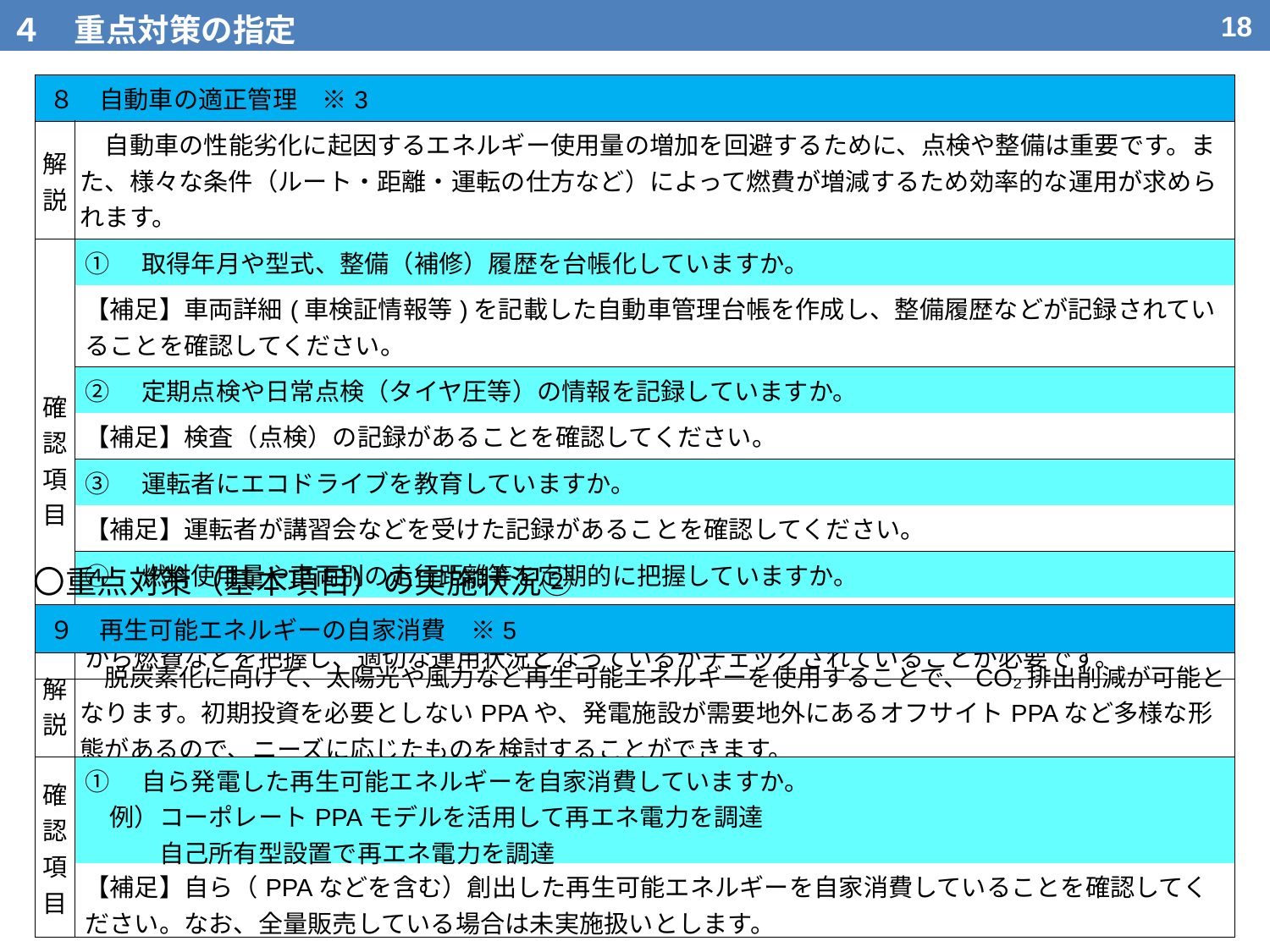

４　重点対策の指定
18
| ８　自動車の適正管理　※3 |  |
| --- | --- |
| 解説 | 自動車の性能劣化に起因するエネルギー使用量の増加を回避するために、点検や整備は重要です。また、様々な条件（ルート・距離・運転の仕方など）によって燃費が増減するため効率的な運用が求められます。 |
| 確認項目 | ①　取得年月や型式、整備（補修）履歴を台帳化していますか。 |
|  | 【補足】車両詳細(車検証情報等)を記載した自動車管理台帳を作成し、整備履歴などが記録されていることを確認してください。 |
|  | ②　定期点検や日常点検（タイヤ圧等）の情報を記録していますか。 |
|  | 【補足】検査（点検）の記録があることを確認してください。 |
|  | ③　運転者にエコドライブを教育していますか。 |
|  | 【補足】運転者が講習会などを受けた記録があることを確認してください。 |
|  | ④　燃料使用量や車両別の走行距離等を定期的に把握していますか。 |
|  | 【補足】運転日報などで走行距離などが記録されていることを確認してください。なお、記録された値から燃費などを把握し、適切な運用状況となっているかチェックされていることが必要です。 |
〇重点対策（基本項目）の実施状況②
| ９　再生可能エネルギーの自家消費　※5 |  |
| --- | --- |
| 解説 | 脱炭素化に向けて、太陽光や風力など再生可能エネルギーを使用することで、CO₂排出削減が可能となります。初期投資を必要としないPPAや、発電施設が需要地外にあるオフサイトPPAなど多様な形態があるので、ニーズに応じたものを検討することができます。 |
| 確認項目 | ①　自ら発電した再生可能エネルギーを自家消費していますか。 　例）コーポレートPPAモデルを活用して再エネ電力を調達 　　　自己所有型設置で再エネ電力を調達 |
|  | 【補足】自ら（PPAなどを含む）創出した再生可能エネルギーを自家消費していることを確認してください。なお、全量販売している場合は未実施扱いとします。 |